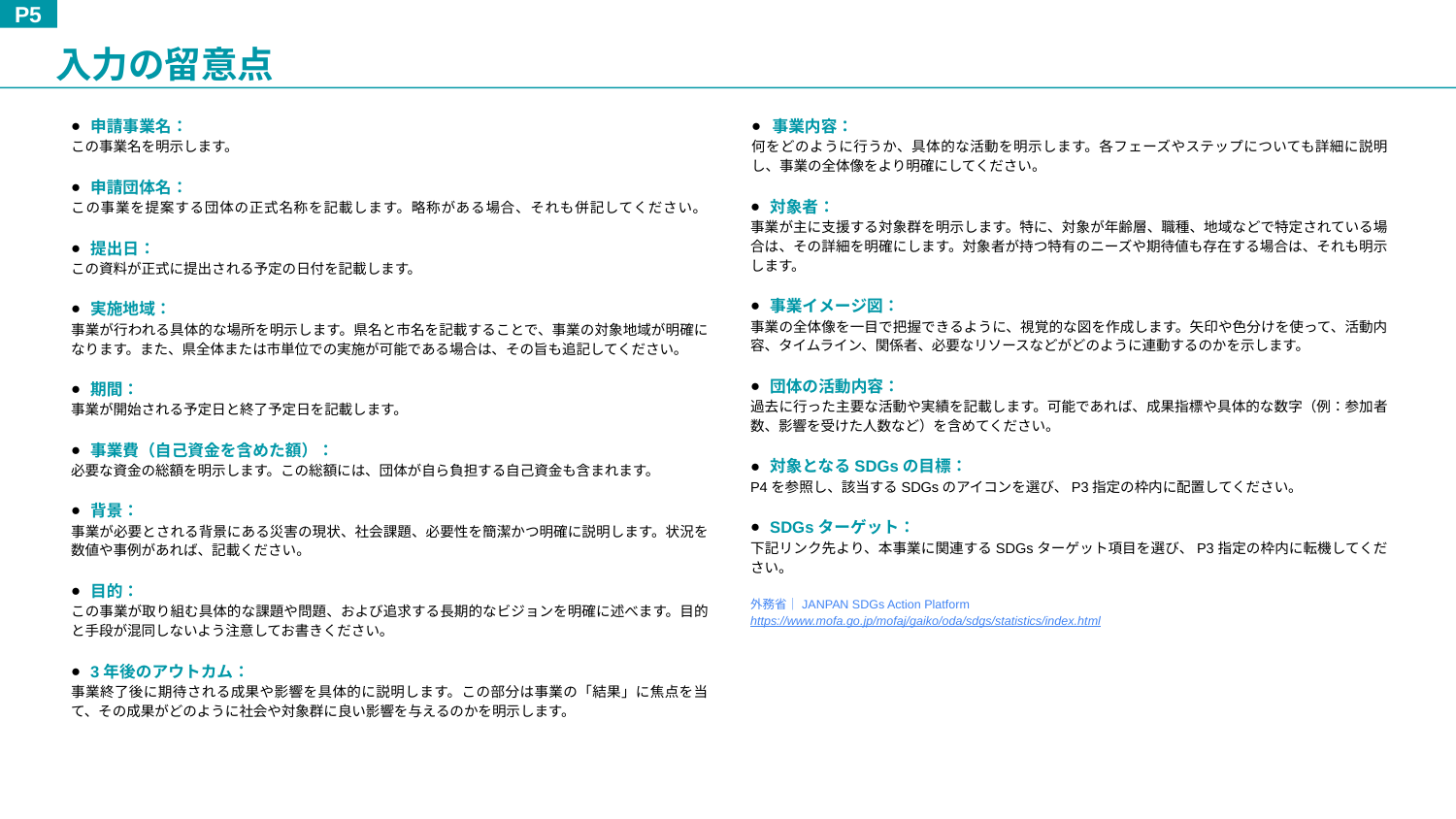

P5
入力の留意点
申請事業名：
この事業名を明示します。

申請団体名：
この事業を提案する団体の正式名称を記載します。略称がある場合、それも併記してください。
提出日：
この資料が正式に提出される予定の日付を記載します。

実施地域：
事業が行われる具体的な場所を明示します。県名と市名を記載することで、事業の対象地域が明確になります。また、県全体または市単位での実施が可能である場合は、その旨も追記してください。

期間：
事業が開始される予定日と終了予定日を記載します。

事業費（自己資金を含めた額）：
必要な資金の総額を明示します。この総額には、団体が自ら負担する自己資金も含まれます。

背景：
事業が必要とされる背景にある災害の現状、社会課題、必要性を簡潔かつ明確に説明します。状況を数値や事例があれば、記載ください。

目的：
この事業が取り組む具体的な課題や問題、および追求する長期的なビジョンを明確に述べます。目的と手段が混同しないよう注意してお書きください。

3年後のアウトカム：
事業終了後に期待される成果や影響を具体的に説明します。この部分は事業の「結果」に焦点を当て、その成果がどのように社会や対象群に良い影響を与えるのかを明示します。
事業内容：
何をどのように行うか、具体的な活動を明示します。各フェーズやステップについても詳細に説明し、事業の全体像をより明確にしてください。

対象者：
事業が主に支援する対象群を明示します。特に、対象が年齢層、職種、地域などで特定されている場合は、その詳細を明確にします。対象者が持つ特有のニーズや期待値も存在する場合は、それも明示します。

事業イメージ図：
事業の全体像を一目で把握できるように、視覚的な図を作成します。矢印や色分けを使って、活動内容、タイムライン、関係者、必要なリソースなどがどのように連動するのかを示します。

団体の活動内容：
過去に行った主要な活動や実績を記載します。可能であれば、成果指標や具体的な数字（例：参加者数、影響を受けた人数など）を含めてください。

対象となるSDGsの目標：
P4を参照し、該当するSDGsのアイコンを選び、P3指定の枠内に配置してください。

SDGsターゲット：
下記リンク先より、本事業に関連するSDGsターゲット項目を選び、P3指定の枠内に転機してください。
外務省｜JANPAN SDGs Action Platform
https://www.mofa.go.jp/mofaj/gaiko/oda/sdgs/statistics/index.html